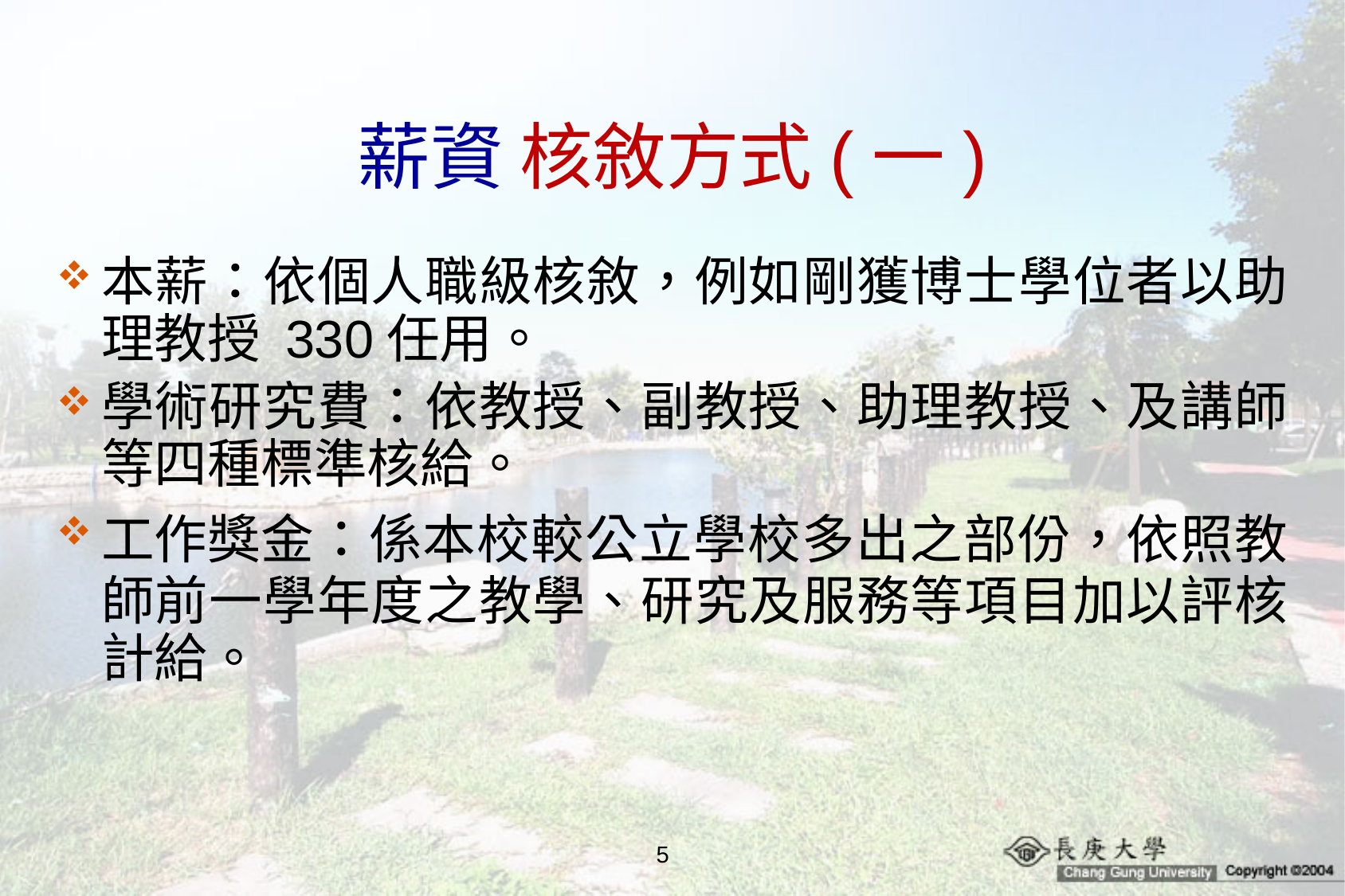

# 薪資 核敘方式(一)
本薪：依個人職級核敘，例如剛獲博士學位者以助理教授 330任用。
學術研究費：依教授、副教授、助理教授、及講師等四種標準核給。
工作獎金：係本校較公立學校多出之部份，依照教師前一學年度之教學、研究及服務等項目加以評核計給。
5